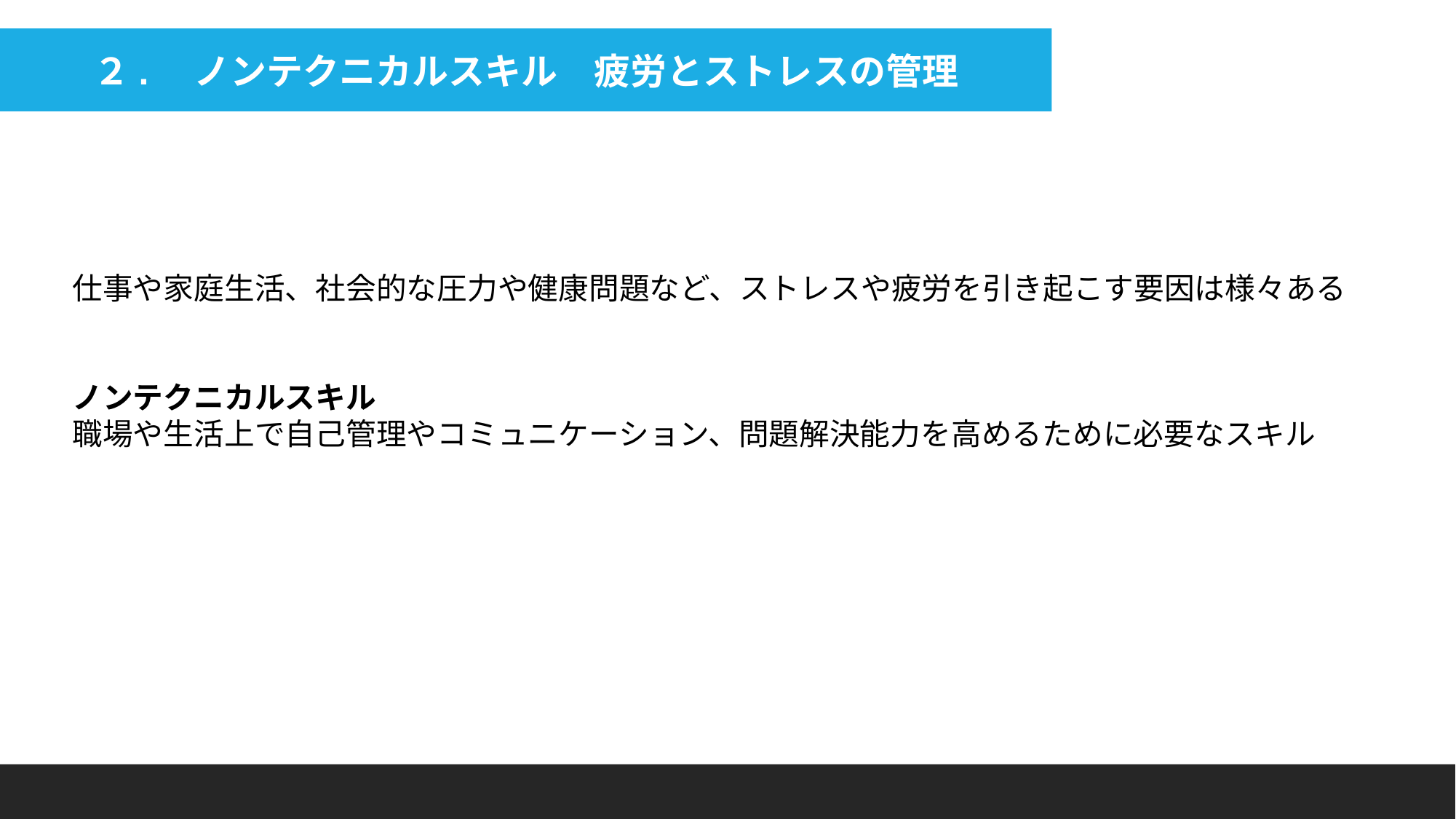

２.　ノンテクニカルスキル　疲労とストレスの管理
仕事や家庭生活、社会的な圧力や健康問題など、ストレスや疲労を引き起こす要因は様々ある

ノンテクニカルスキル
職場や生活上で自己管理やコミュニケーション、問題解決能力を高めるために必要なスキル